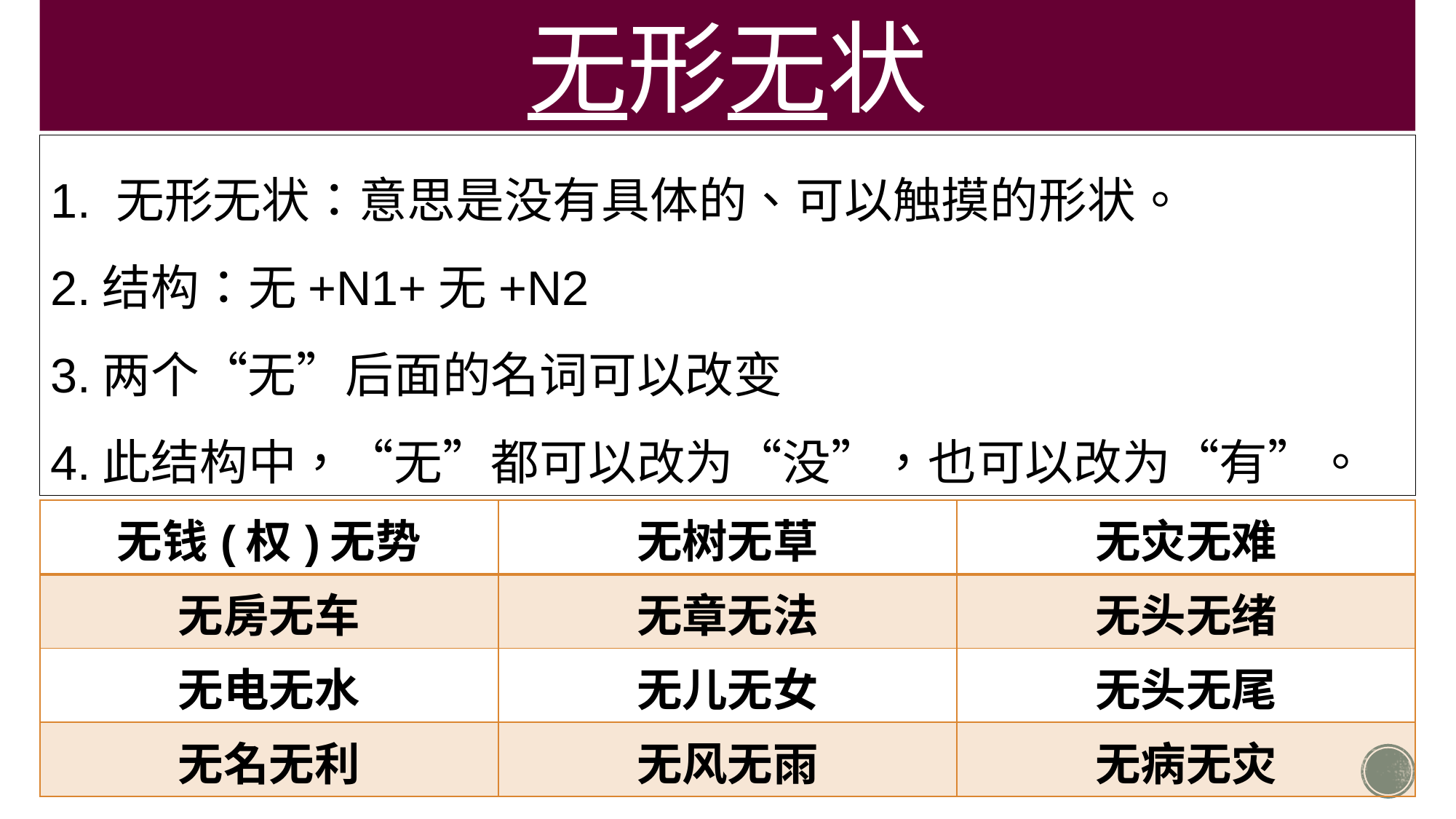

无形无状
1. 无形无状：意思是没有具体的、可以触摸的形状。
2.结构：无+N1+无+N2
3.两个“无”后面的名词可以改变
4.此结构中，“无”都可以改为“没”，也可以改为“有”。
| 无钱(权)无势 | 无树无草 | 无灾无难 |
| --- | --- | --- |
| 无房无车 | 无章无法 | 无头无绪 |
| 无电无水 | 无儿无女 | 无头无尾 |
| 无名无利 | 无风无雨 | 无病无灾 |